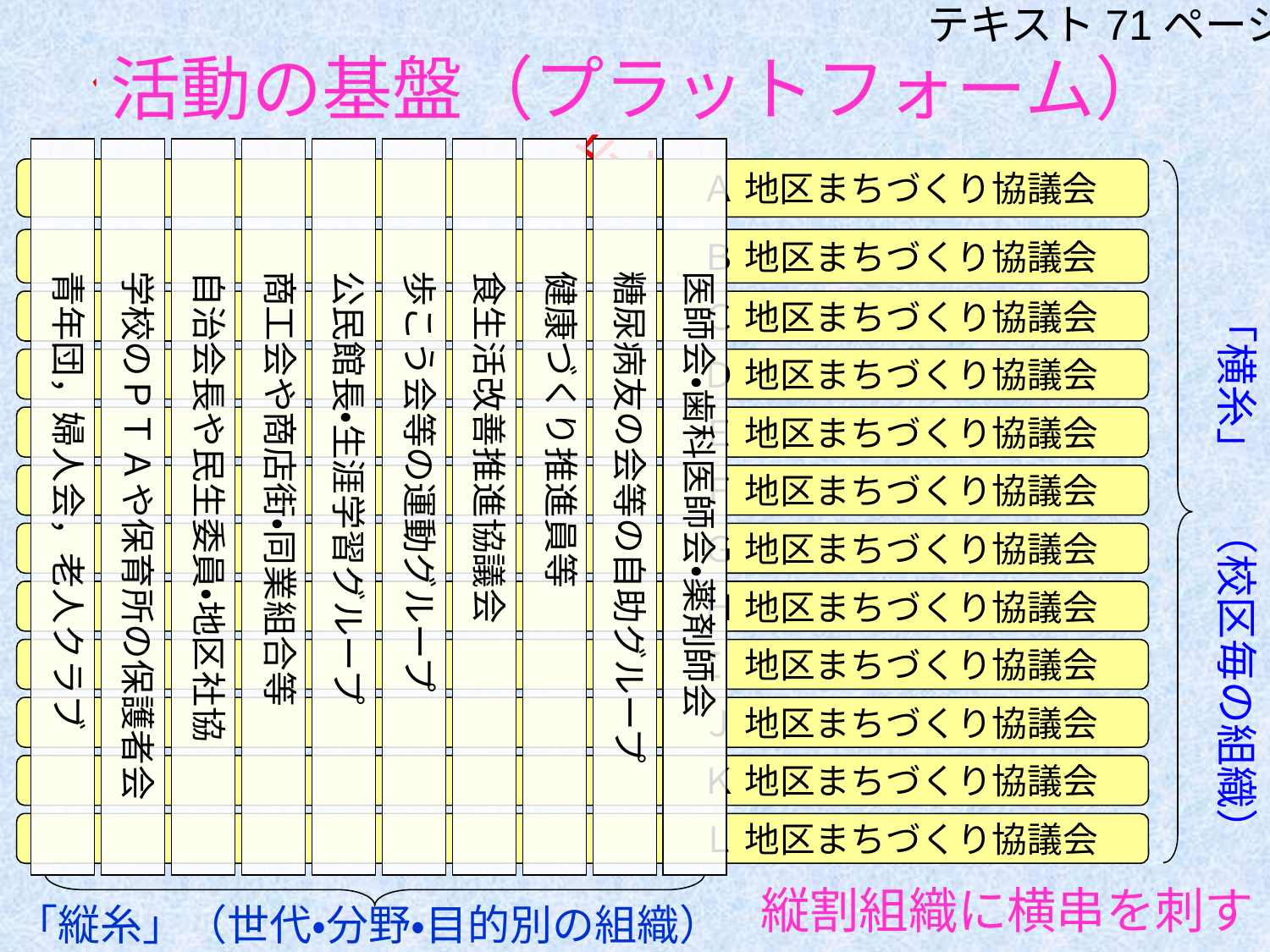

テキスト71ページ
活動の基盤（プラットフォーム）
住民組織活動の基盤　「縦糸」と「横糸」

青年団，婦人会，老人クラブ
学校のＰＴＡや保育所の保護者会
自治会長や民生委員・地区社協
商工会や商店街・同業組合等
公民館長・生涯学習グループ
歩こう会等の運動グループ
食生活改善推進協議会
健康づくり推進員等
糖尿病友の会等の自助グループ
医師会・歯科医師会・薬剤師会

「縦糸」（世代・分野・目的別の組織）
Ａ 地区まちづくり協議会

Ｂ 地区まちづくり協議会
「横糸」　（校区毎の組織）
Ｃ 地区まちづくり協議会
Ｄ 地区まちづくり協議会
Ｅ 地区まちづくり協議会
Ｆ 地区まちづくり協議会
Ｇ 地区まちづくり協議会
Ｈ 地区まちづくり協議会
Ｉ  地区まちづくり協議会
Ｊ 地区まちづくり協議会
Ｋ 地区まちづくり協議会
Ｌ 地区まちづくり協議会
縦割組織に横串を刺す